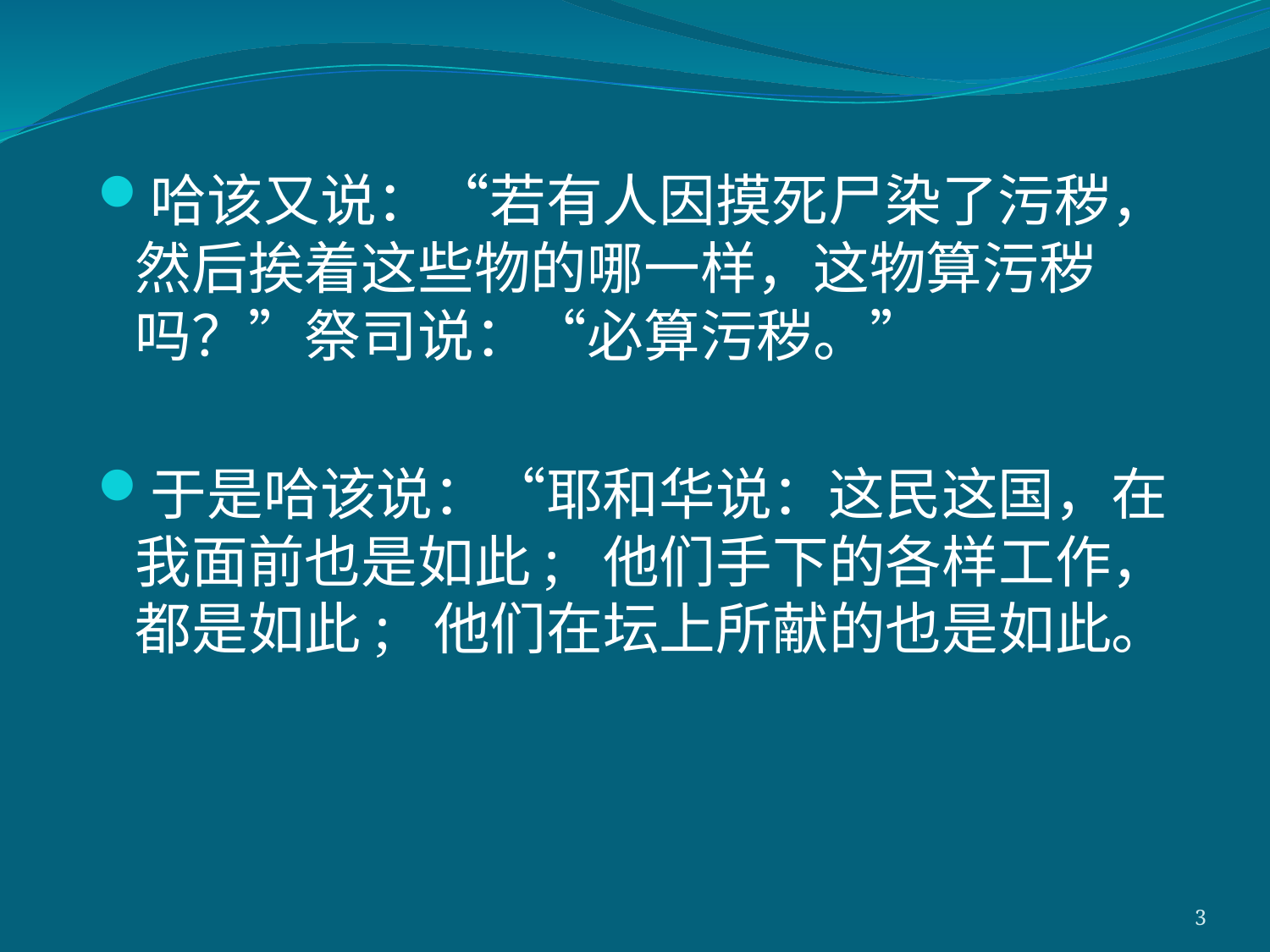

哈该又说：“若有人因摸死尸染了污秽，然后挨着这些物的哪一样，这物算污秽吗？”祭司说：“必算污秽。”

于是哈该说：“耶和华说：这民这国，在我面前也是如此;  他们手下的各样工作，都是如此;  他们在坛上所献的也是如此。
3